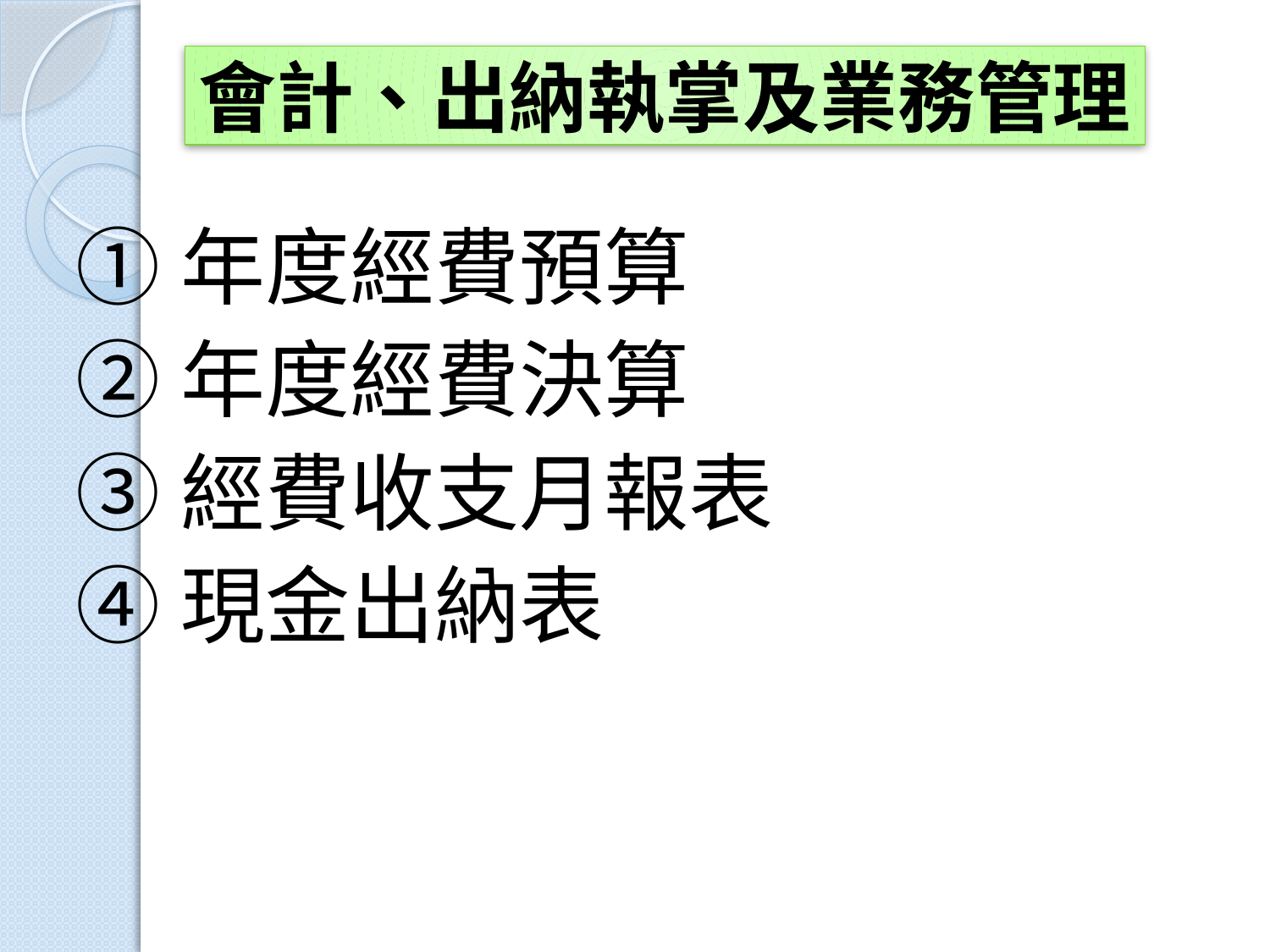

# 會計、出納執掌及業務管理
①年度經費預算
②年度經費決算
③經費收支月報表
④現金出納表